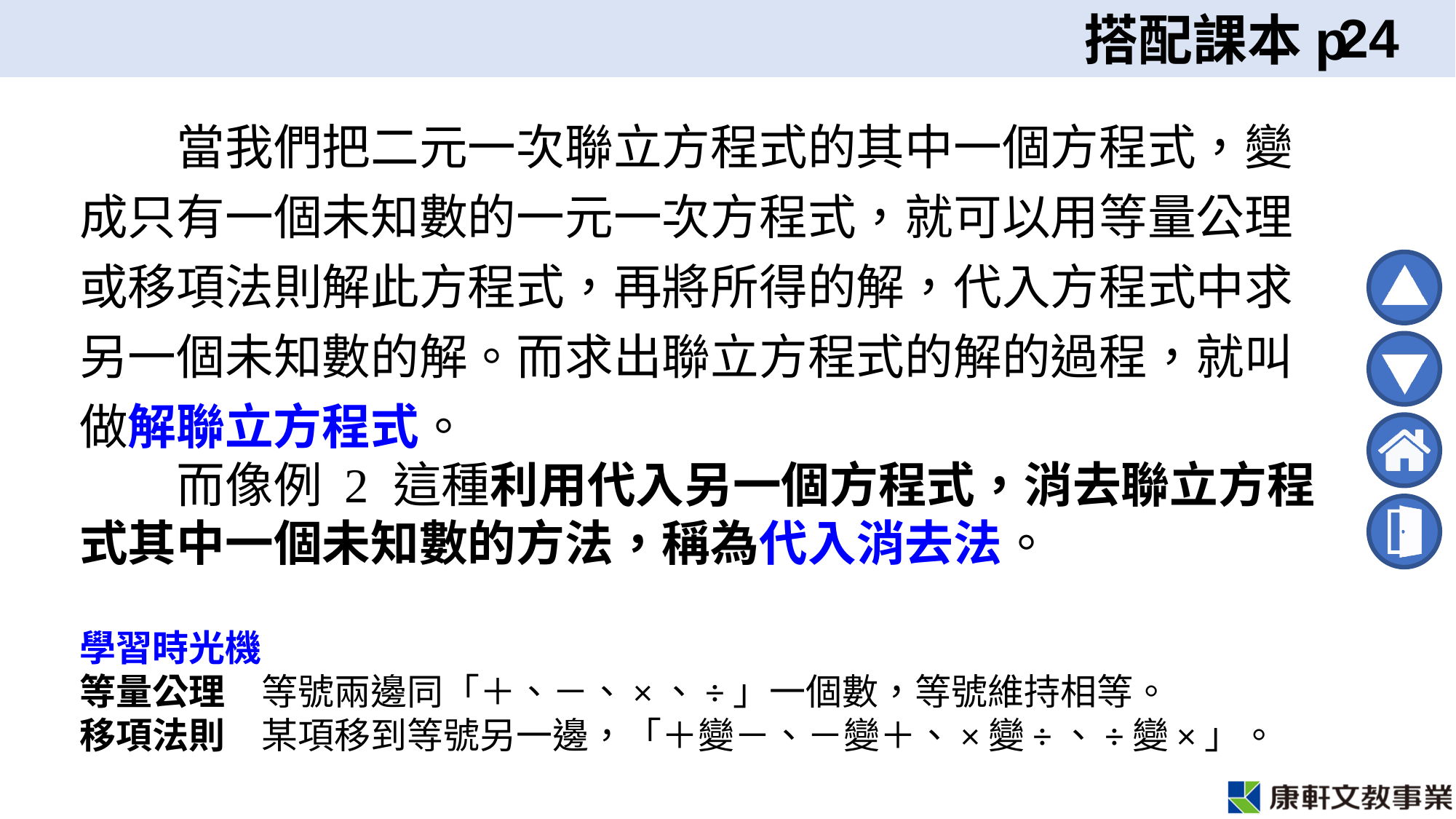

24
　　當我們把二元一次聯立方程式的其中一個方程式，變成只有一個未知數的一元一次方程式，就可以用等量公理或移項法則解此方程式，再將所得的解，代入方程式中求另一個未知數的解。而求出聯立方程式的解的過程，就叫做解聯立方程式。
　　而像例 2 這種利用代入另一個方程式，消去聯立方程式其中一個未知數的方法，稱為代入消去法。
學習時光機
等量公理　等號兩邊同「＋、－、×、÷」一個數，等號維持相等。
移項法則　某項移到等號另一邊，「＋變－、－變＋、×變÷、÷變×」。